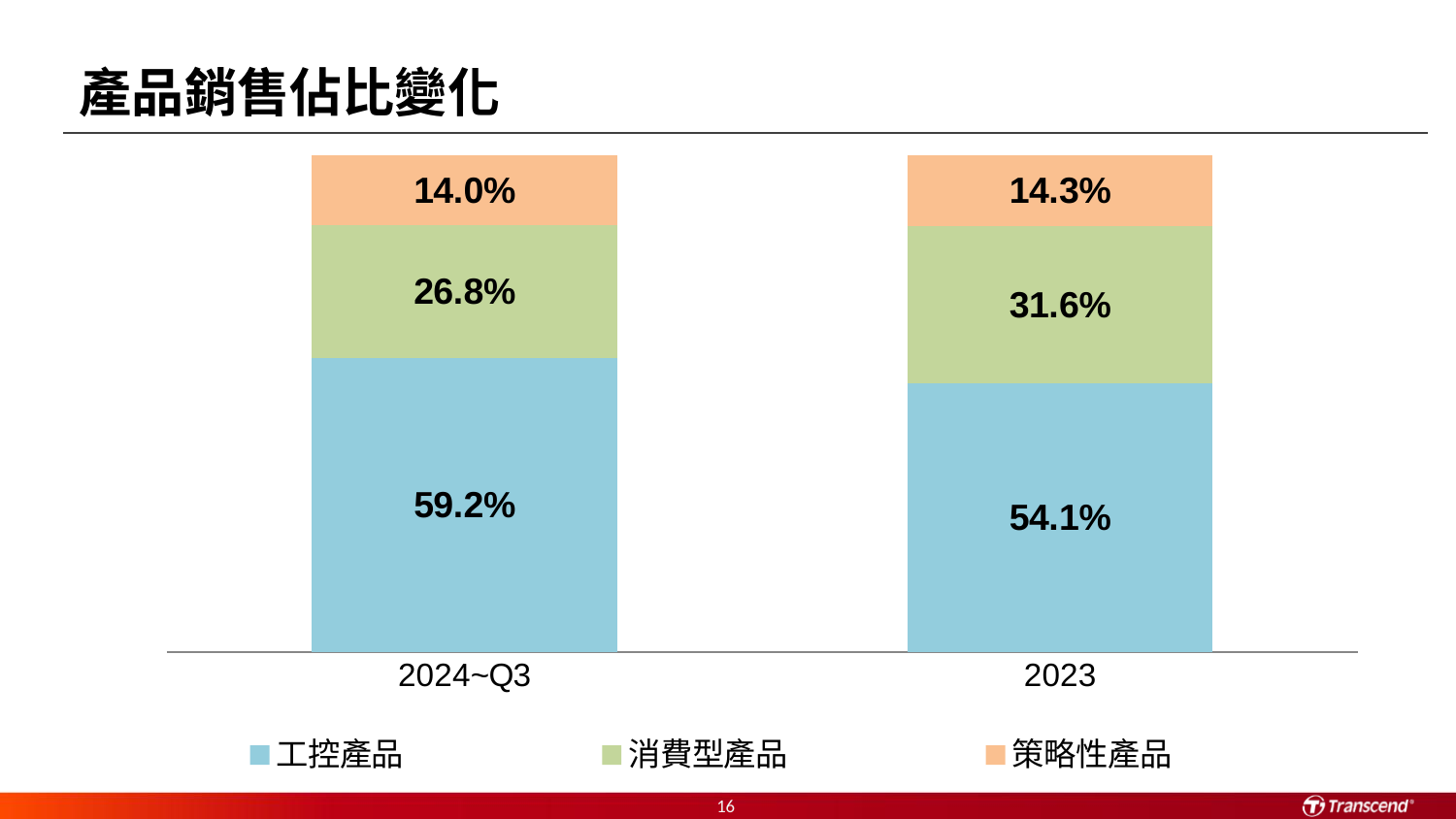

產品銷售佔比變化

### Chart

| Category | 工控產品 | 消費型產品 | 策略性產品 |
|---|---|---|---|
| 2024~Q3 | 0.592 | 0.268 | 0.14 |
| 2023 | 0.541 | 0.316 | 0.143 |
16